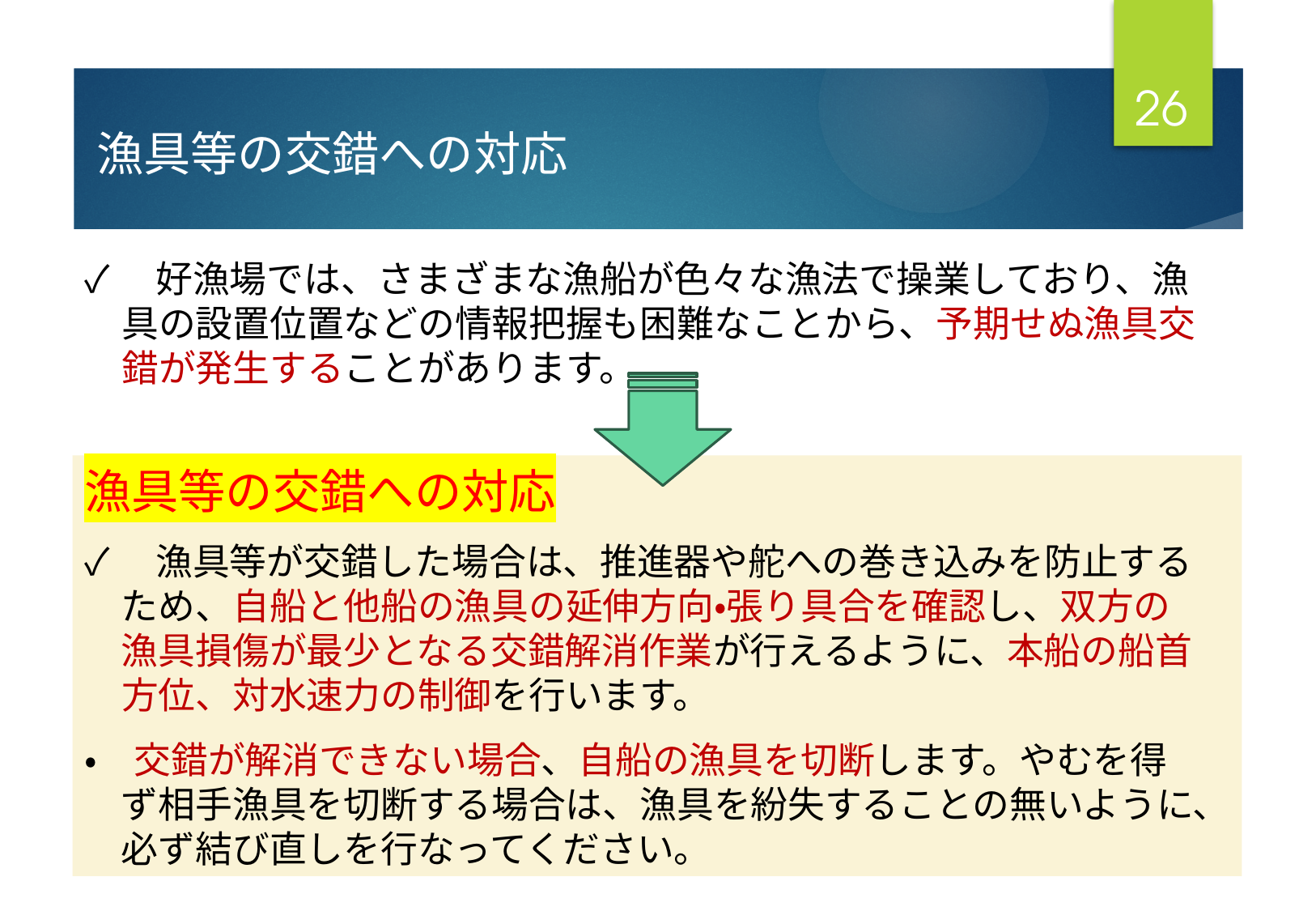

26
漁具等の交錯への対応

✓　好漁場では、さまざまな漁船が色々な漁法で操業しており、漁
　具の設置位置などの情報把握も困難なことから、予期せぬ漁具交
　錯が発生することがあります。

漁具等の交錯への対応

✓　漁具等が交錯した場合は、推進器や舵への巻き込みを防止する
　ため、自船と他船の漁具の延伸方向・張り具合を確認し、双方の
　漁具損傷が最少となる交錯解消作業が行えるように、本船の船首
　方位、対水速力の制御を行います。

・　交錯が解消できない場合、自船の漁具を切断します。やむを得
　ず相手漁具を切断する場合は、漁具を紛失することの無いように、
　必ず結び直しを行なってください。